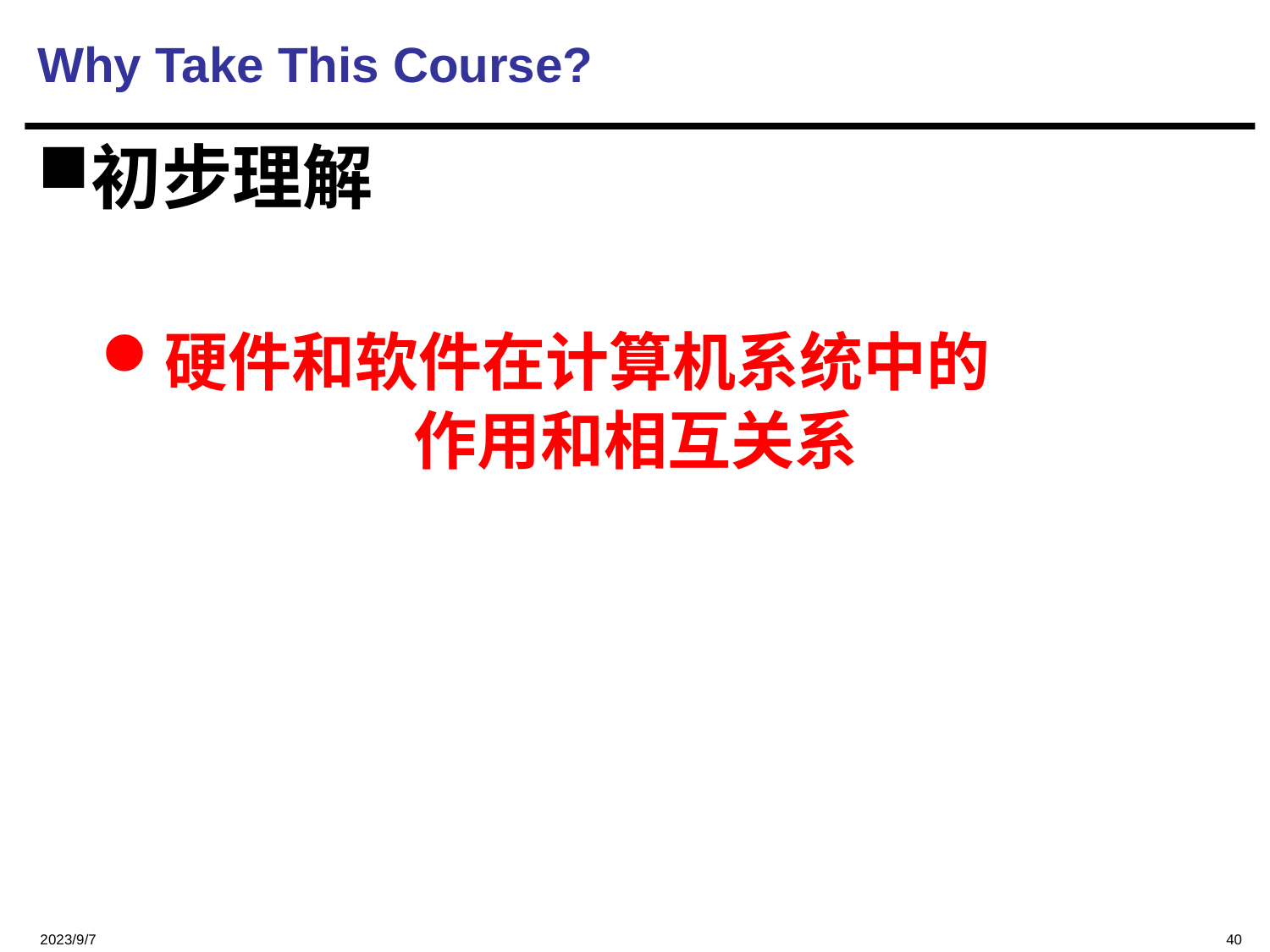

# Why Take This Course?
初步理解

硬件和软件在计算机系统中的
		   作用和相互关系

2023/9/7
40